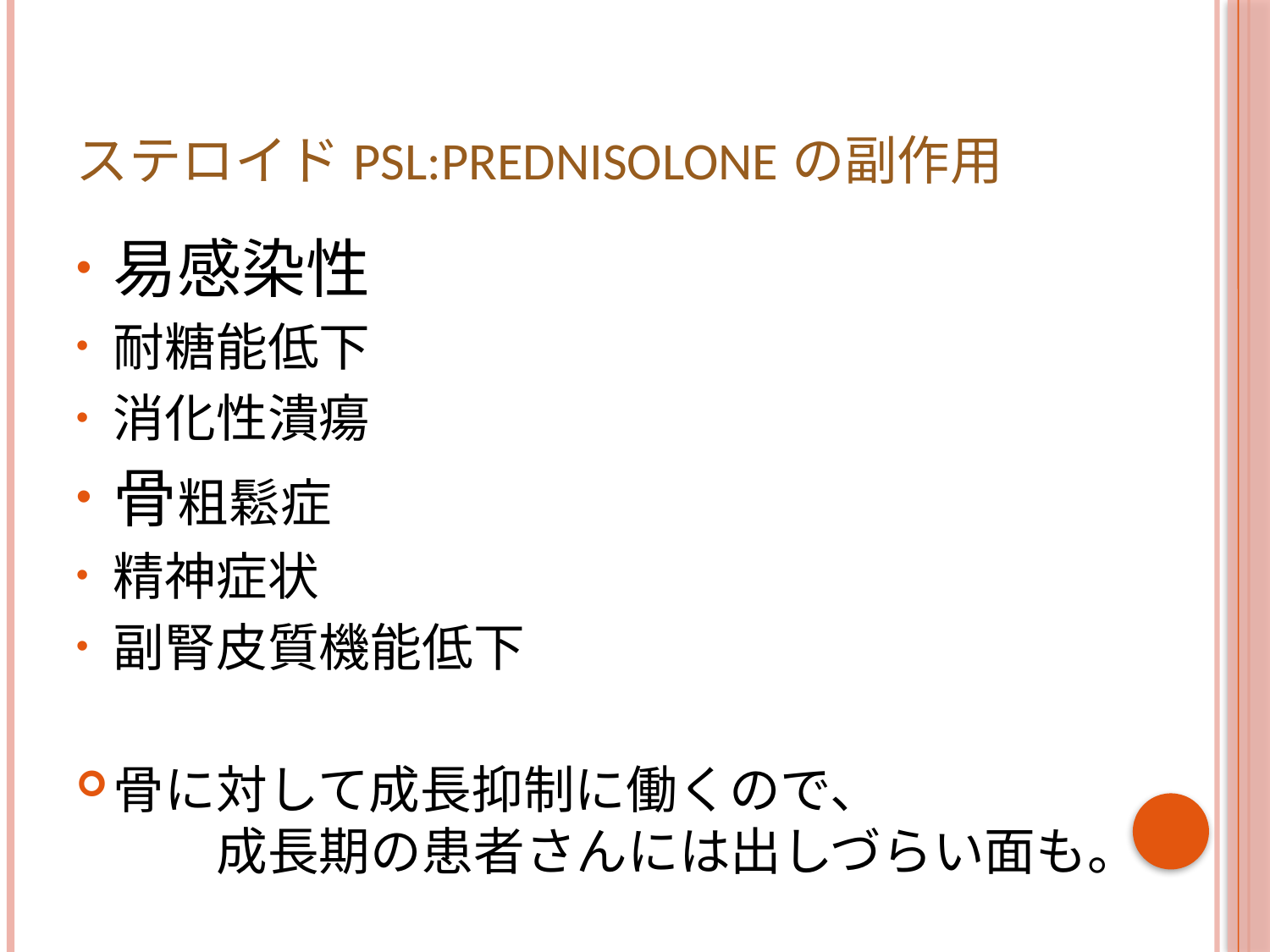

# ステロイドPSL:prednisoloneの副作用
易感染性
耐糖能低下
消化性潰瘍
骨粗鬆症
精神症状
副腎皮質機能低下

骨に対して成長抑制に働くので、　　　　　　成長期の患者さんには出しづらい面も。